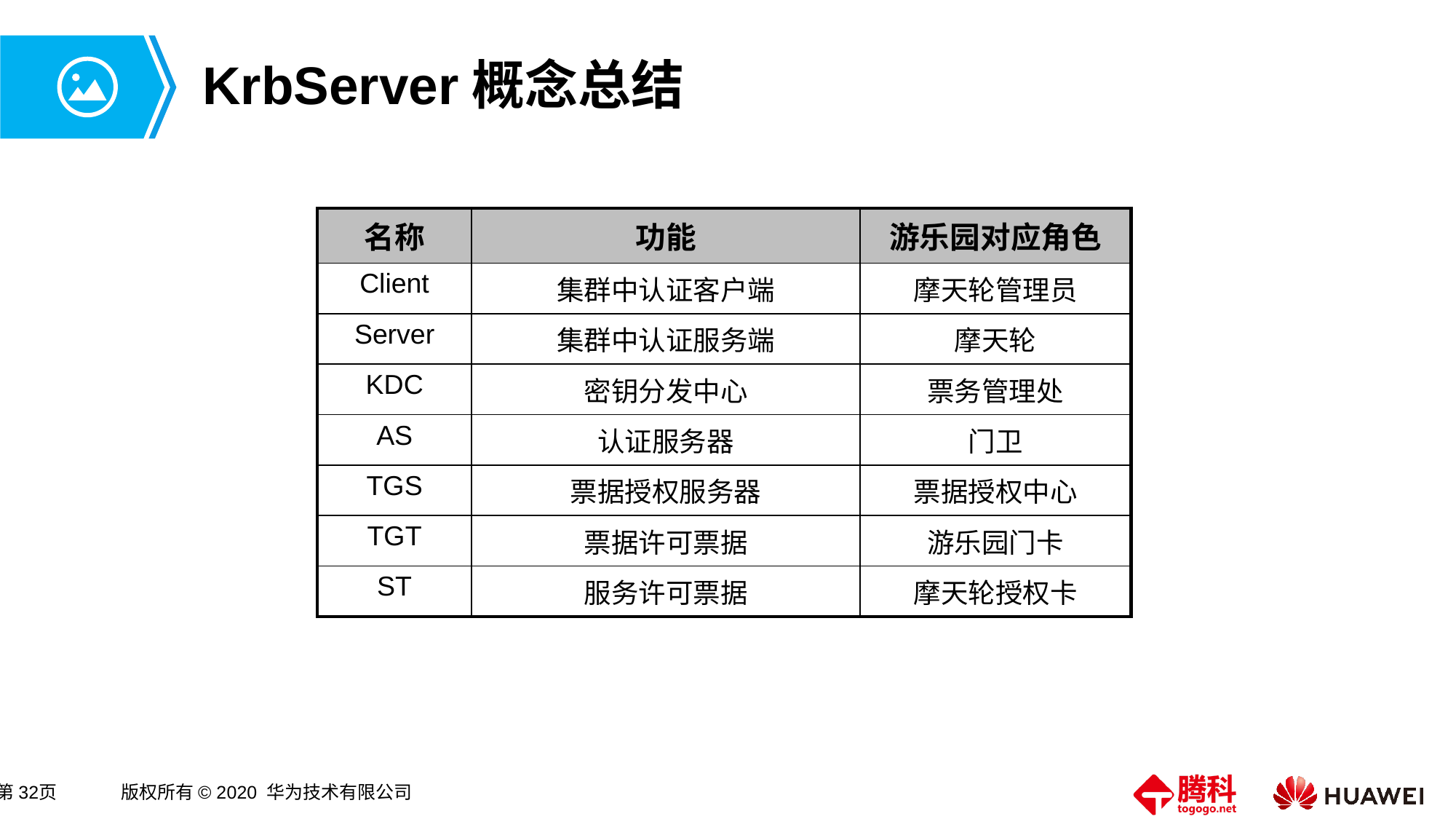

# KrbServer概念总结
| 名称 | 功能 | 游乐园对应角色 |
| --- | --- | --- |
| Client | 集群中认证客户端 | 摩天轮管理员 |
| Server | 集群中认证服务端 | 摩天轮 |
| KDC | 密钥分发中心 | 票务管理处 |
| AS | 认证服务器 | 门卫 |
| TGS | 票据授权服务器 | 票据授权中心 |
| TGT | 票据许可票据 | 游乐园门卡 |
| ST | 服务许可票据 | 摩天轮授权卡 |